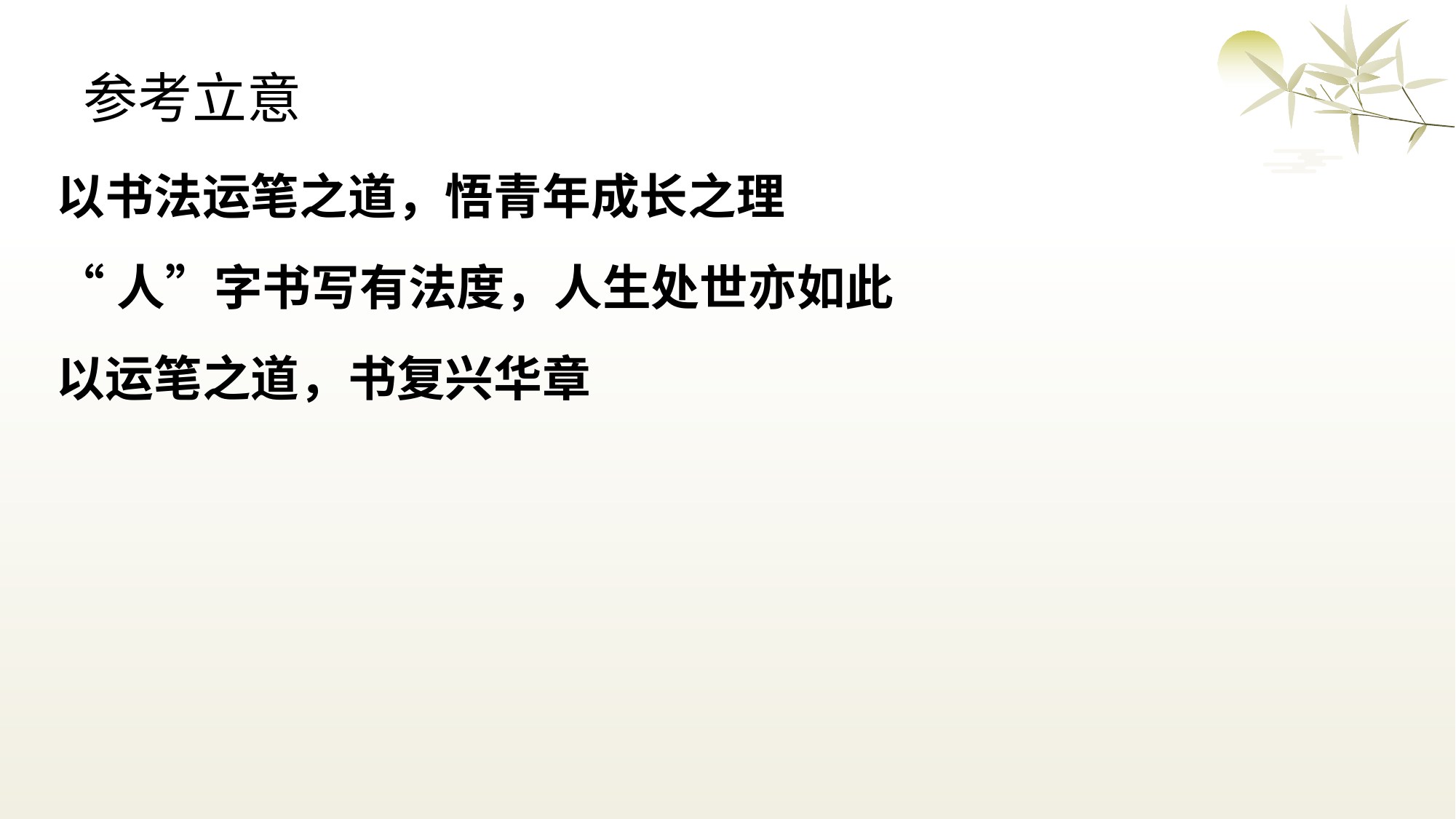

# 参考立意
以书法运笔之道，悟青年成长之理
“人”字书写有法度，人生处世亦如此
以运笔之道，书复兴华章